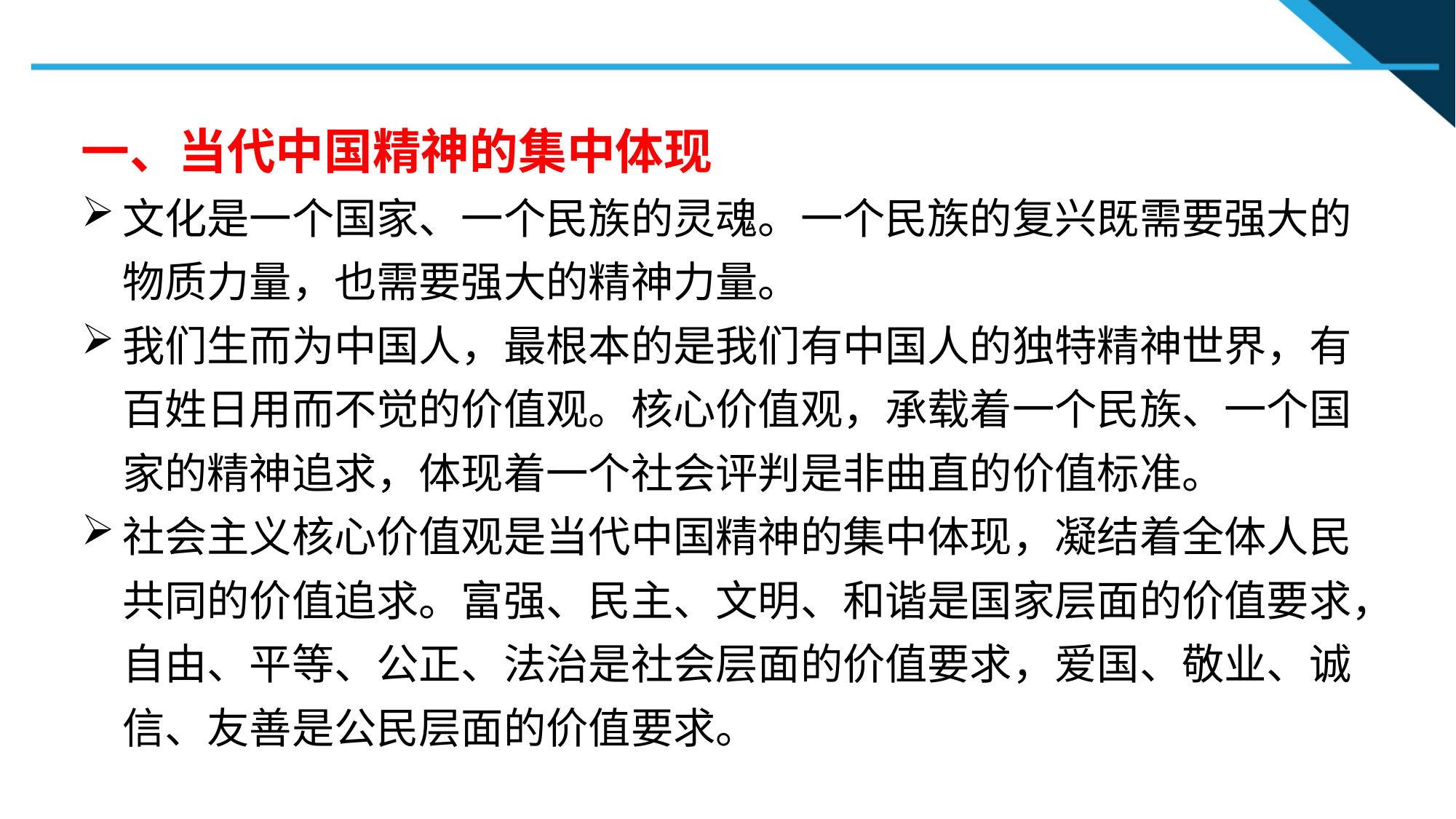

一、当代中国精神的集中体现
文化是一个国家、一个民族的灵魂。一个民族的复兴既需要强大的物质力量，也需要强大的精神力量。
我们生而为中国人，最根本的是我们有中国人的独特精神世界，有百姓日用而不觉的价值观。核心价值观，承载着一个民族、一个国家的精神追求，体现着一个社会评判是非曲直的价值标准。
社会主义核心价值观是当代中国精神的集中体现，凝结着全体人民共同的价值追求。富强、民主、文明、和谐是国家层面的价值要求，自由、平等、公正、法治是社会层面的价值要求，爱国、敬业、诚信、友善是公民层面的价值要求。